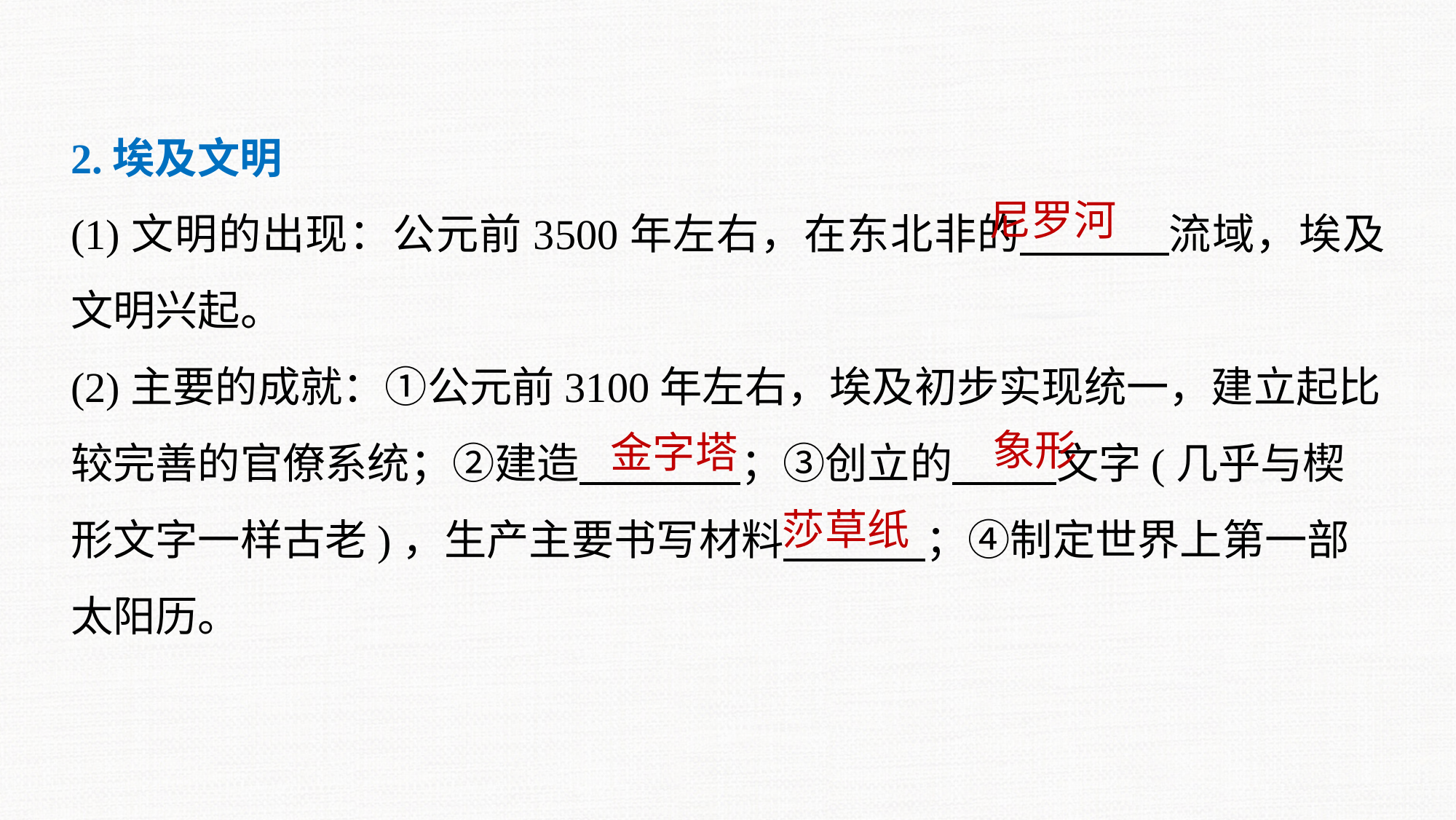

2.埃及文明
(1)文明的出现：公元前3500年左右，在东北非的              流域，埃及文明兴起。
(2)主要的成就：①公元前3100年左右，埃及初步实现统一，建立起比较完善的官僚系统；②建造                 ；③创立的           文字(几乎与楔形文字一样古老)，生产主要书写材料               ；④制定世界上第一部太阳历。
尼罗河
象形
金字塔
莎草纸